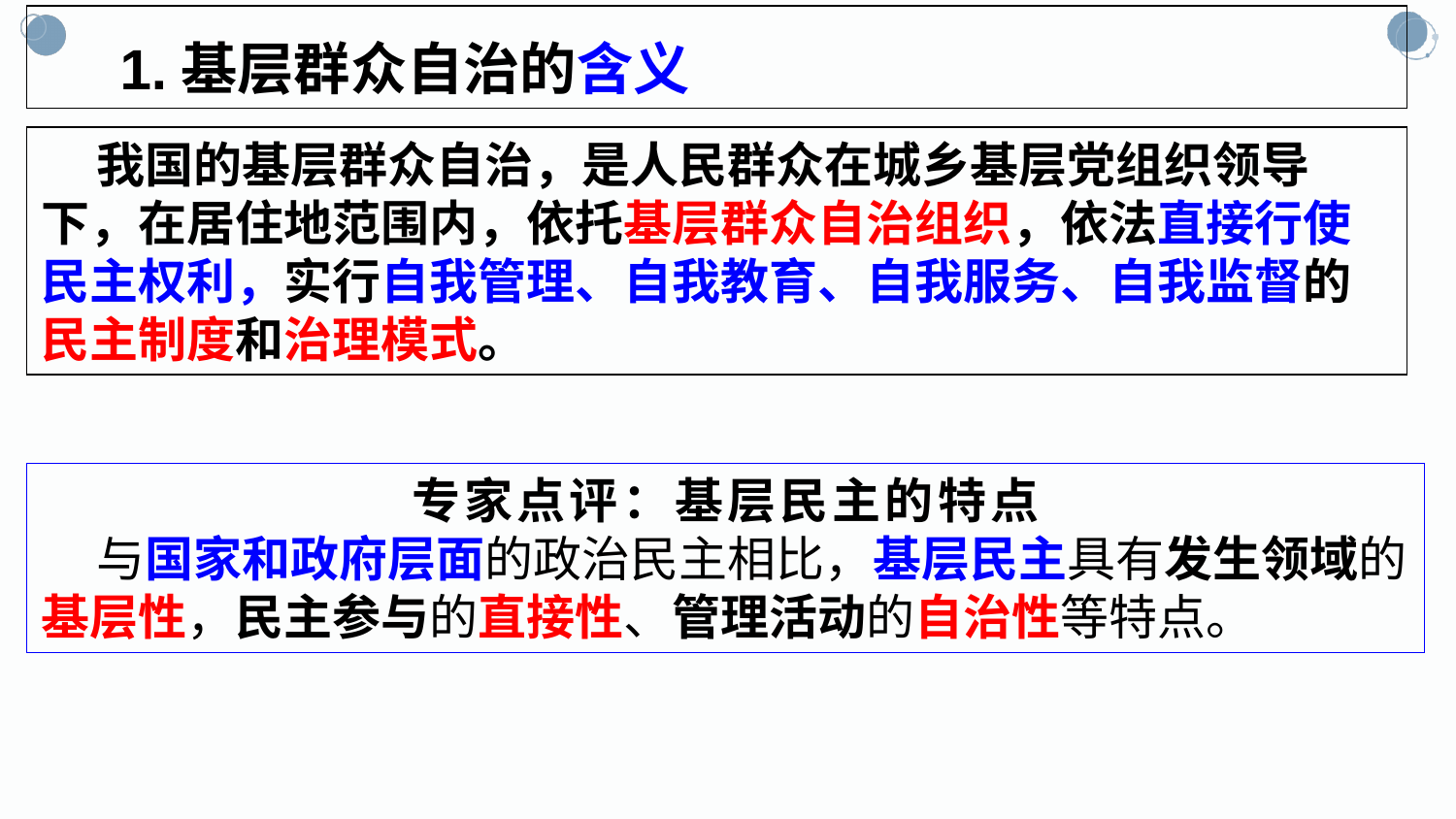

1.基层群众自治的含义
    我国的基层群众自治，是人民群众在城乡基层党组织领导下，在居住地范围内，依托基层群众自治组织，依法直接行使民主权利，实行自我管理、自我教育、自我服务、自我监督的民主制度和治理模式。
专家点评：基层民主的特点
    与国家和政府层面的政治民主相比，基层民主具有发生领域的基层性，民主参与的直接性、管理活动的自治性等特点。